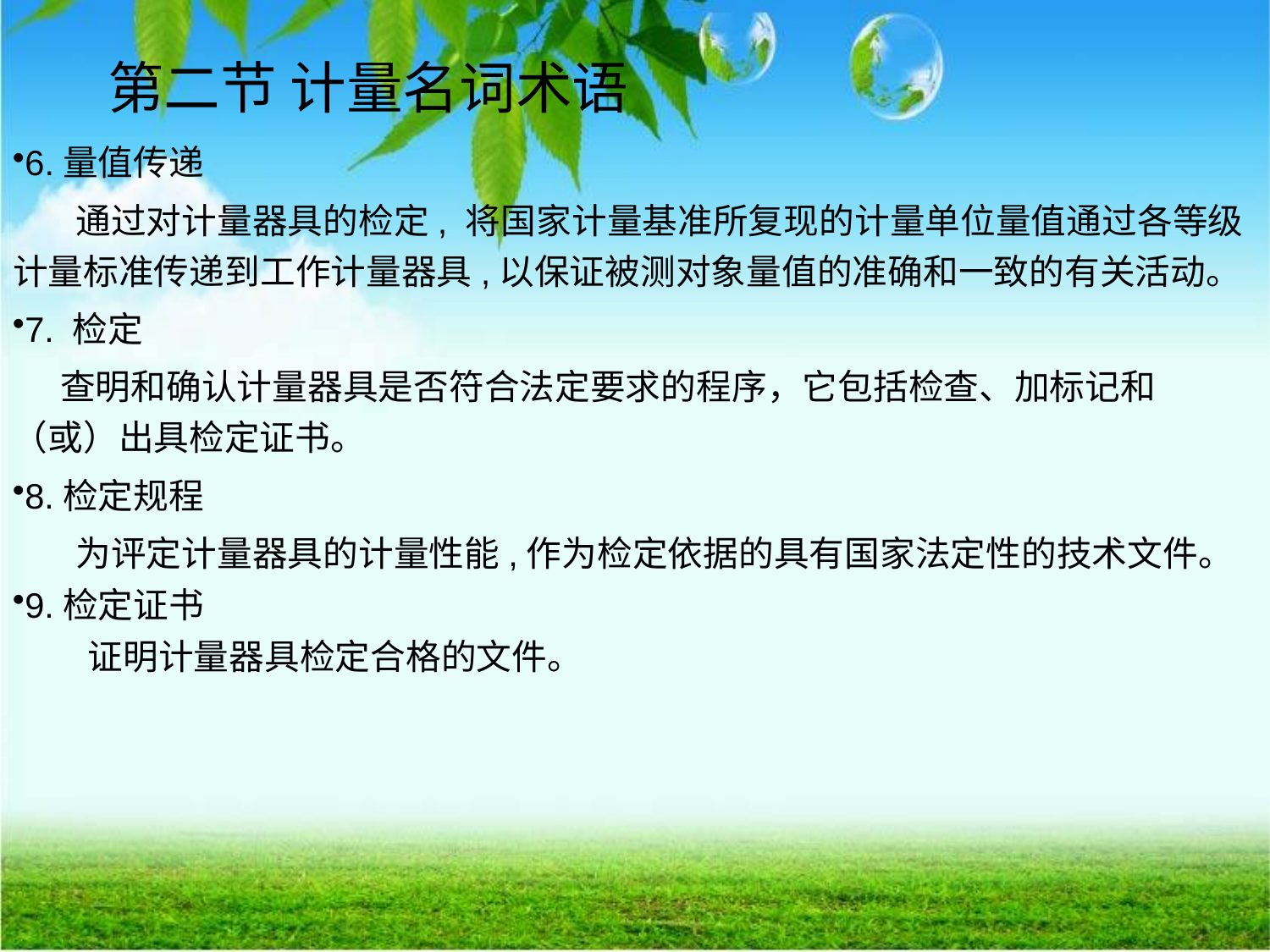

第二节 计量名词术语
# 6.量值传递
       通过对计量器具的检定, 将国家计量基准所复现的计量单位量值通过各等级计量标准传递到工作计量器具,以保证被测对象量值的准确和一致的有关活动。
7. 检定
     查明和确认计量器具是否符合法定要求的程序，它包括检查、加标记和（或）出具检定证书。
8.检定规程
       为评定计量器具的计量性能,作为检定依据的具有国家法定性的技术文件。
9.检定证书
    　证明计量器具检定合格的文件。